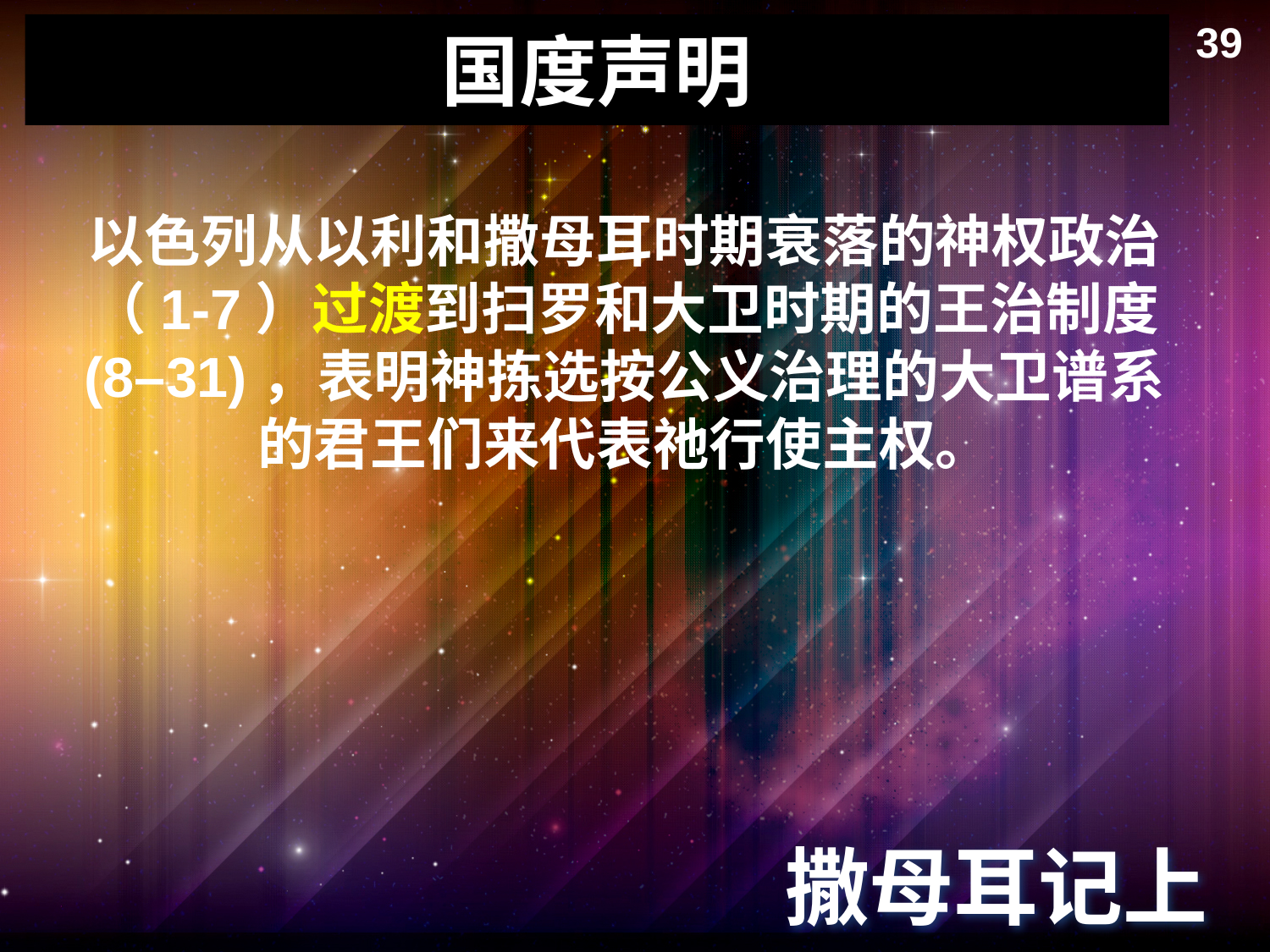

39
# 国度声明
以色列从以利和撒母耳时期衰落的神权政治（1-7）过渡到扫罗和大卫时期的王治制度 (8–31)，表明神拣选按公义治理的大卫谱系的君王们来代表祂行使主权。
撒母耳记上